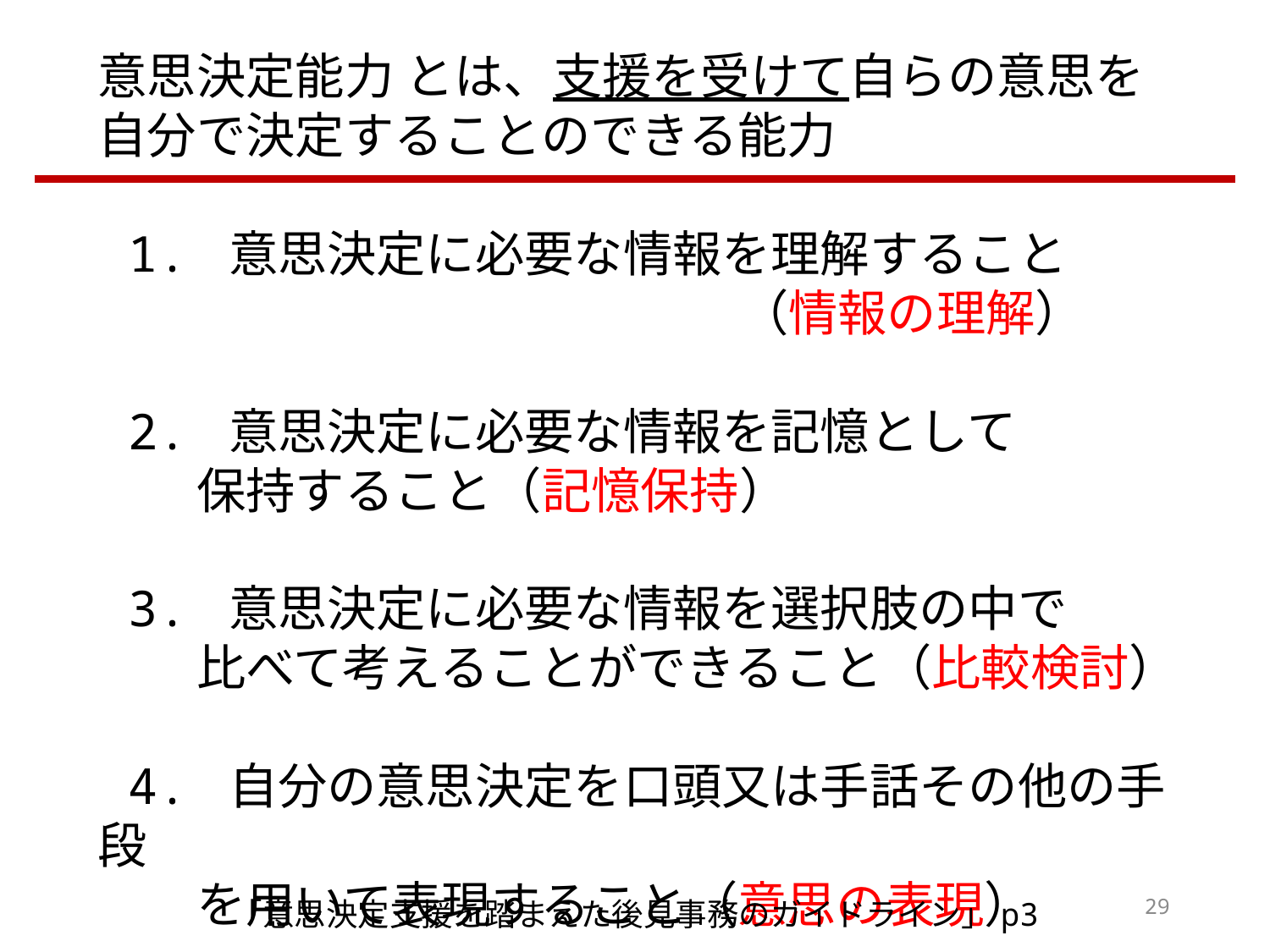

意思決定能力 とは、支援を受けて自らの意思を自分で決定することのできる能力

 1. 意思決定に必要な情報を理解すること
　　　　　　　　　　　　　（情報の理解）

 2. 意思決定に必要な情報を記憶として
　　保持すること（記憶保持）

 3. 意思決定に必要な情報を選択肢の中で
　　比べて考えることができること（比較検討）

 4. 自分の意思決定を口頭又は手話その他の手段
　　を用いて表現すること（意思の表現）
29
「意思決定支援を踏まえた後見事務のガイドライン」p3